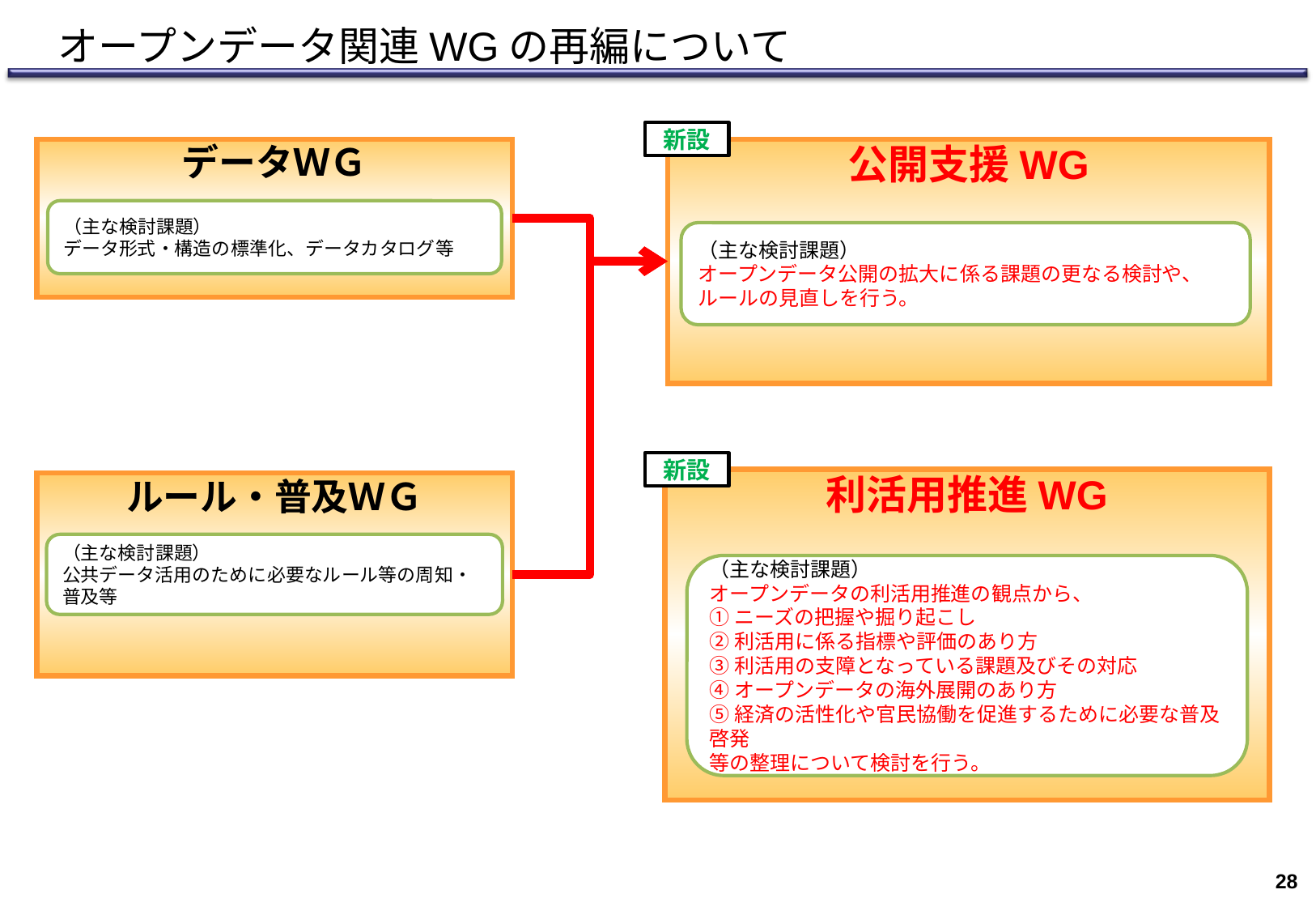

# オープンデータ関連WGの再編について
新設
データＷＧ
（主な検討課題）
データ形式・構造の標準化、データカタログ等
公開支援WG

（主な検討課題）
オープンデータ公開の拡大に係る課題の更なる検討や、ルールの見直しを行う。
新設
利活用推進WG

（主な検討課題）
オープンデータの利活用推進の観点から、
①ニーズの把握や掘り起こし
②利活用に係る指標や評価のあり方
③利活用の支障となっている課題及びその対応
④オープンデータの海外展開のあり方
⑤経済の活性化や官民協働を促進するために必要な普及啓発
等の整理について検討を行う。
ルール・普及ＷＧ
（主な検討課題）
公共データ活用のために必要なルール等の周知・普及等
28